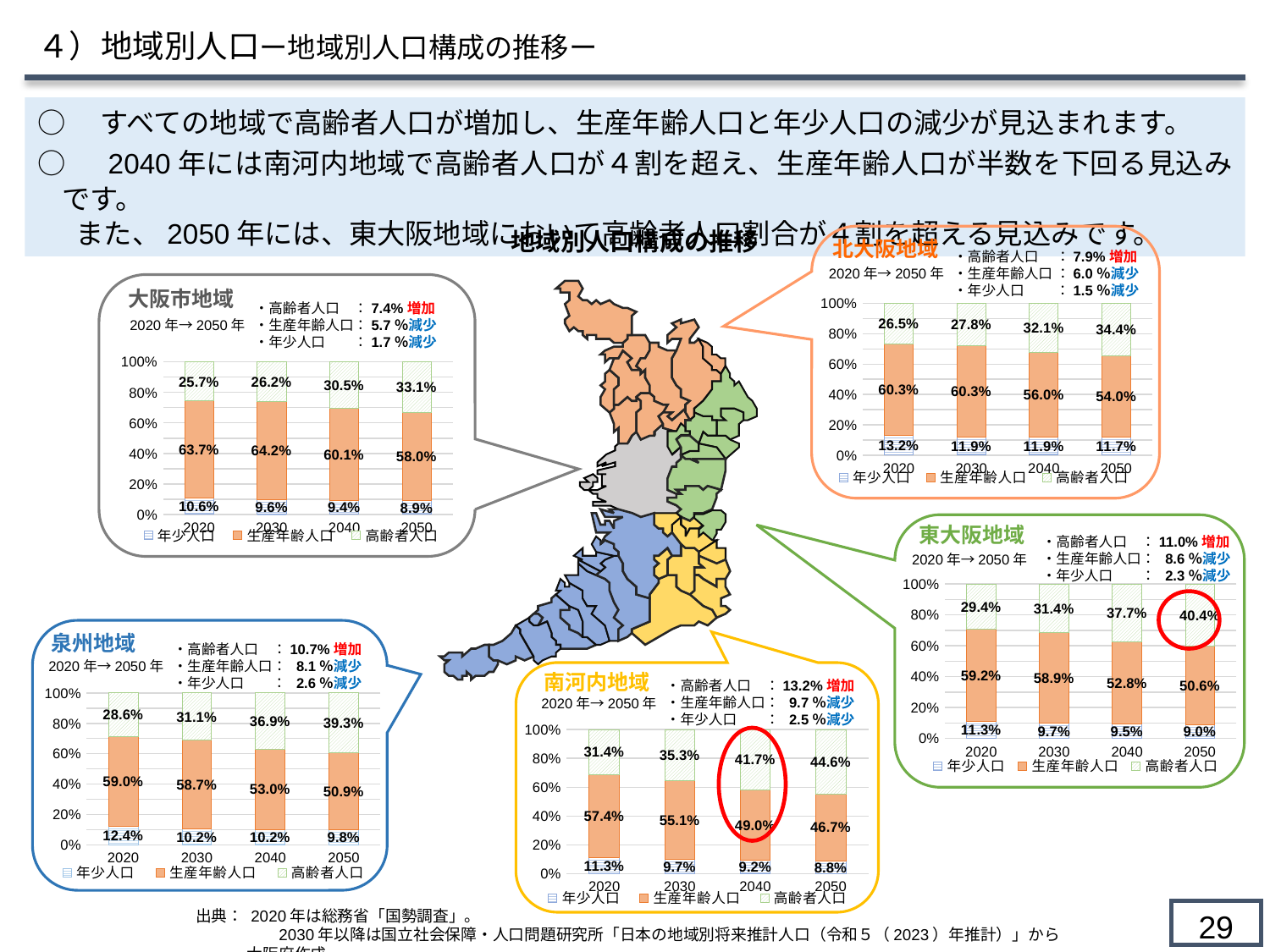

４）地域別人口ー地域別人口構成の推移ー
○　すべての地域で高齢者人口が増加し、生産年齢人口と年少人口の減少が見込まれます。
○　2040年には南河内地域で高齢者人口が４割を超え、生産年齢人口が半数を下回る見込みです。
     また、2050年には、東大阪地域において高齢者人口割合が４割を超える見込みです。
地域別人口構成の推移

北大阪地域
・高齢者人口　 ：7.9%増加
・生産年齢人口 ：6.0％減少
・年少人口　　 ：1.5％減少
2020年→2050年

大阪市地域

### Chart

| Category | 年少人口 | 生産年齢人口 | 高齢者人口 |
|---|---|---|---|
| 2020 | 0.132169979974162 | 0.6027584421165134 | 0.26507157790932456 |
| 2030 | 0.11888593499085089 | 0.6034740901832287 | 0.27763997482592034 |
| 2040 | 0.11912998107819944 | 0.5596251936241734 | 0.32124482529762716 |
| 2050 | 0.11671185657703645 | 0.5397290311807335 | 0.3435591122422301 |
・高齢者人口　：7.4%増加
・生産年齢人口：5.7％減少
・年少人口　　：1.7％減少
2020年→2050年

### Chart

| Category | 年少人口 | 生産年齢人口 | 高齢者人口 |
|---|---|---|---|
| 2020 | 0.10573962037660059 | 0.637217102672129 | 0.2570432769512704 |
| 2030 | 0.09593897241954577 | 0.6419626335052238 | 0.26209839407523045 |
| 2040 | 0.09362892136669819 | 0.6014624684037588 | 0.30490861022954296 |
| 2050 | 0.088966477860739 | 0.5797081292165 | 0.33132539292276103 |
東大阪地域
・高齢者人口　：11.0%増加
・生産年齢人口：  8.6％減少
・年少人口　　：  2.3％減少
2020年→2050年

### Chart

| Category | 年少人口 | 生産年齢人口 | 高齢者人口 |
|---|---|---|---|
| 2020 | 0.11311988513414574 | 0.5924524714055611 | 0.2944276434602932 |
| 2030 | 0.09725738835035344 | 0.5885295047308848 | 0.31421310691876175 |
| 2040 | 0.09545095897611164 | 0.5276047327048858 | 0.3769443083190025 |
| 2050 | 0.08978502819528043 | 0.5064237693231857 | 0.4037912024815339 |

泉州地域
・高齢者人口　：10.7%増加
・生産年齢人口：  8.1％減少
・年少人口　　：  2.6％減少
2020年→2050年
南河内地域

・高齢者人口　：13.2%増加
・生産年齢人口：  9.7％減少
・年少人口　　：  2.5％減少
2020年→2050年

### Chart

| Category | 年少人口 | 生産年齢人口 | 高齢者人口 |
|---|---|---|---|
| 2020 | 0.124022969424759 | 0.5904315885704666 | 0.2855454420047744 |
| 2030 | 0.10236395751472625 | 0.5866299905471969 | 0.3110060519380769 |
| 2040 | 0.10159067760034528 | 0.5298223564954683 | 0.36858696590418644 |
| 2050 | 0.097943832606699 | 0.509246902977684 | 0.392809264415617 |

### Chart

| Category | 年少人口 | 生産年齢人口 | 高齢者人口 |
|---|---|---|---|
| 2020 | 0.11267902772292601 | 0.5738152862587046 | 0.3135056860183694 |
| 2030 | 0.0967405681944332 | 0.5506563832969879 | 0.352603048508579 |
| 2040 | 0.09247142208872658 | 0.49032996953130065 | 0.41719860837997275 |
| 2050 | 0.08773309595941715 | 0.4666445814514538 | 0.44562232258912904 |
出典： 2020年は総務省「国勢調査」。
　　　　　2030年以降は国立社会保障・人口問題研究所「日本の地域別将来推計人口（令和５（2023）年推計）」から大阪府作成。
29